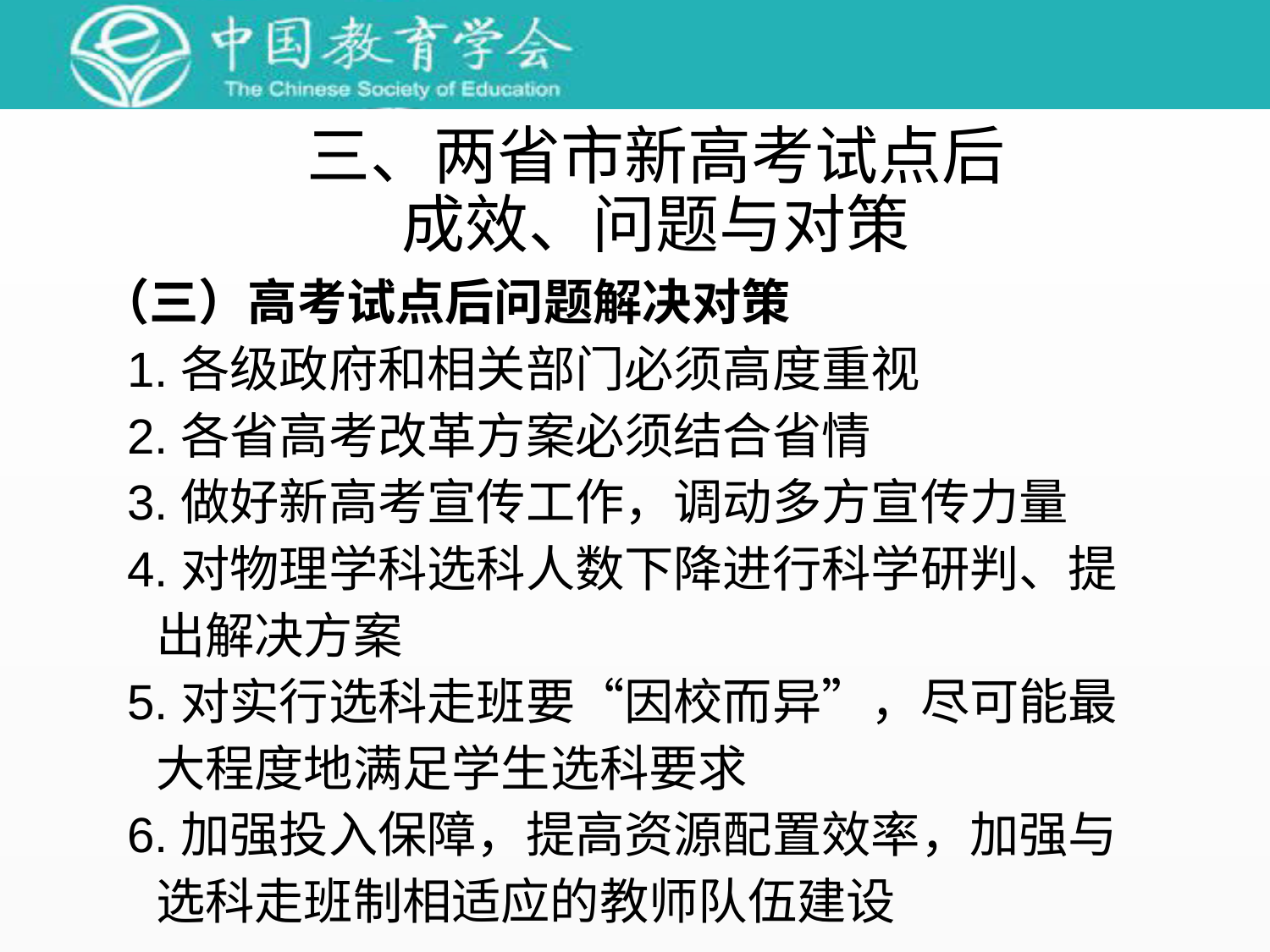

# 三、两省市新高考试点后 成效、问题与对策
（三）高考试点后问题解决对策
  1.各级政府和相关部门必须高度重视
  2.各省高考改革方案必须结合省情
  3.做好新高考宣传工作，调动多方宣传力量
  4.对物理学科选科人数下降进行科学研判、提
    出解决方案
  5.对实行选科走班要“因校而异”，尽可能最
    大程度地满足学生选科要求
  6.加强投入保障，提高资源配置效率，加强与
    选科走班制相适应的教师队伍建设